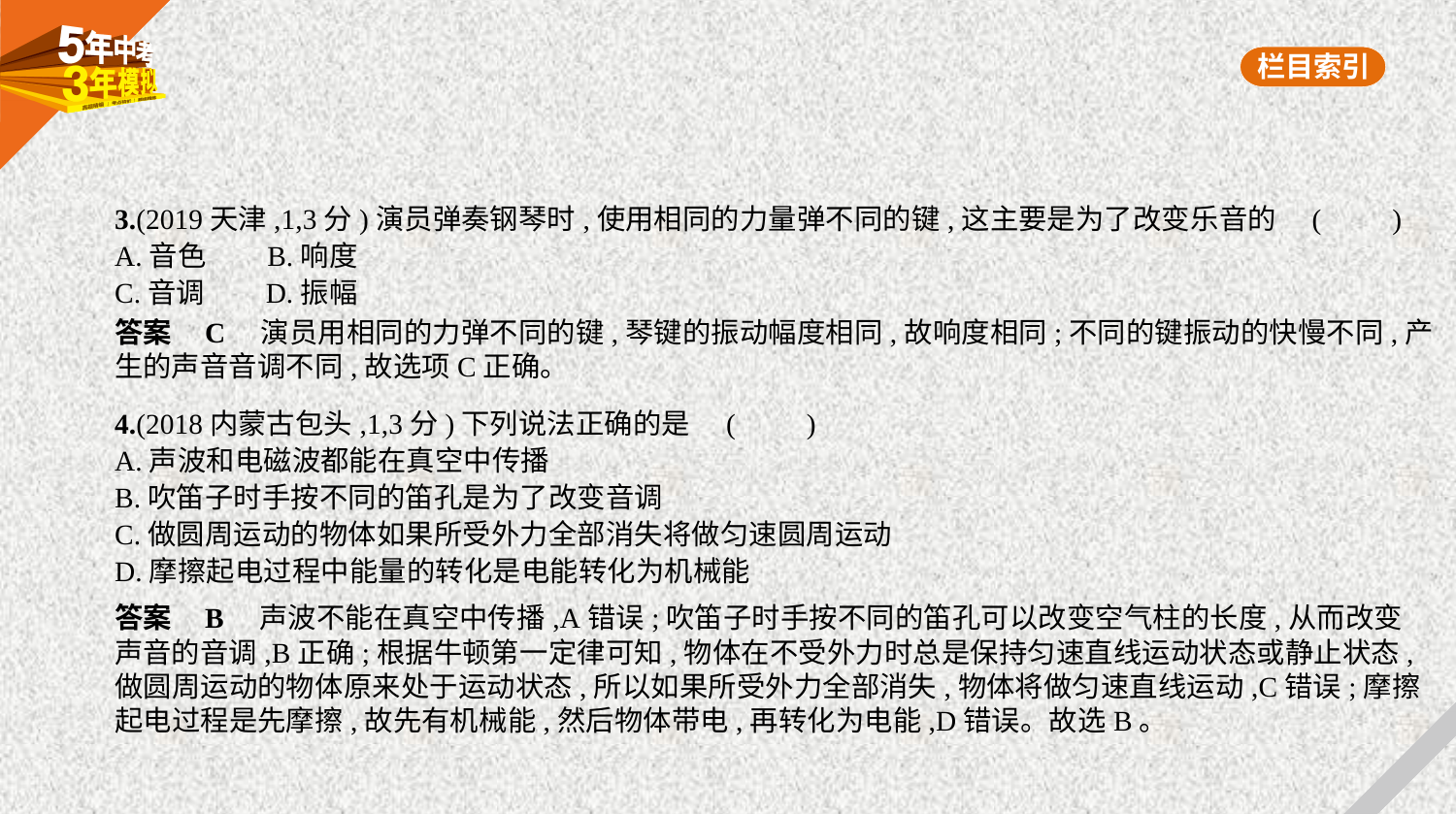

3.(2019天津,1,3分)演员弹奏钢琴时,使用相同的力量弹不同的键,这主要是为了改变乐音的 (　　)
A.音色　    B.响度
C.音调　    D.振幅
答案    C　演员用相同的力弹不同的键,琴键的振动幅度相同,故响度相同;不同的键振动的快慢不同,产
生的声音音调不同,故选项C正确。
4.(2018内蒙古包头,1,3分)下列说法正确的是 (　　)
A.声波和电磁波都能在真空中传播
B.吹笛子时手按不同的笛孔是为了改变音调
C.做圆周运动的物体如果所受外力全部消失将做匀速圆周运动
D.摩擦起电过程中能量的转化是电能转化为机械能
答案    B　声波不能在真空中传播,A错误;吹笛子时手按不同的笛孔可以改变空气柱的长度,从而改变
声音的音调,B正确;根据牛顿第一定律可知,物体在不受外力时总是保持匀速直线运动状态或静止状态,
做圆周运动的物体原来处于运动状态,所以如果所受外力全部消失,物体将做匀速直线运动,C错误;摩擦
起电过程是先摩擦,故先有机械能,然后物体带电,再转化为电能,D错误。故选B。